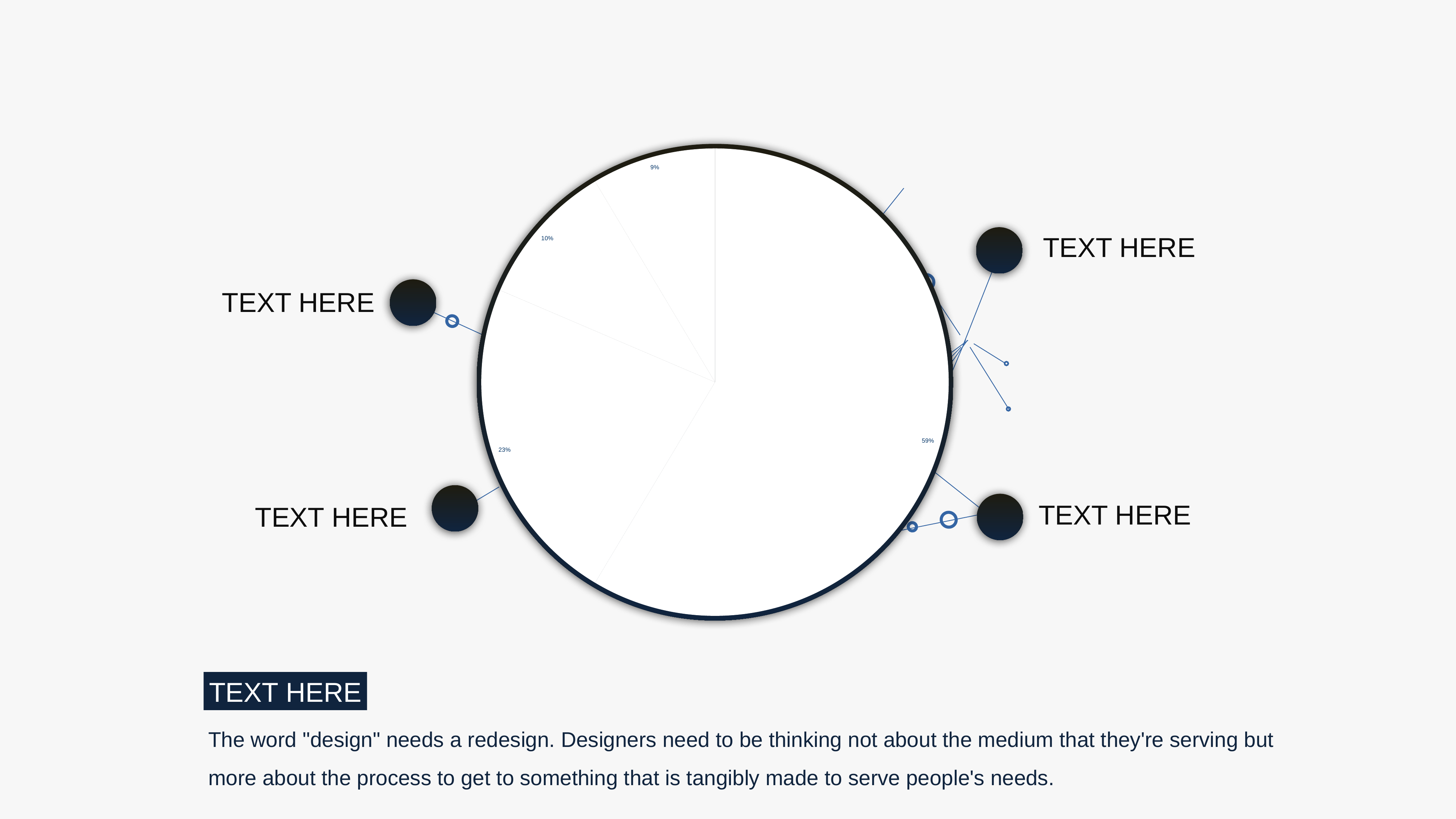

### Chart

| Category | 销售额 |
|---|---|
| A | 8.2 |
| B | 3.2 |
| C | 1.4 |
| D | 1.2 |

TEXT HERE

TEXT HERE

TEXT HERE
TEXT HERE

TEXT HERE
The word "design" needs a redesign. Designers need to be thinking not about the medium that they're serving but more about the process to get to something that is tangibly made to serve people's needs.